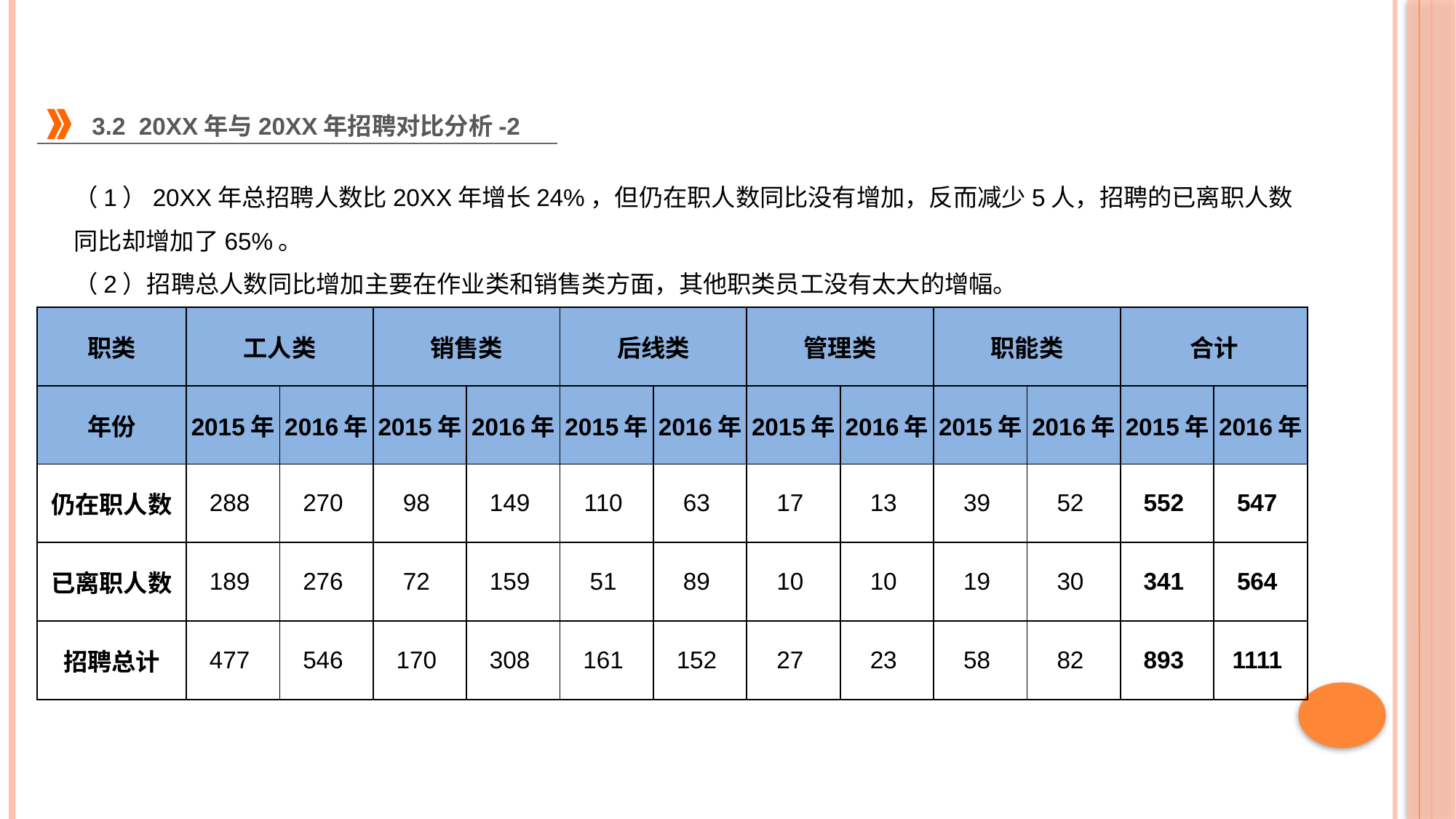

3.2  20XX年与20XX年招聘对比分析-2

（1）20XX年总招聘人数比20XX年增长24%，但仍在职人数同比没有增加，反而减少5人，招聘的已离职人数同比却增加了65%。
（2）招聘总人数同比增加主要在作业类和销售类方面，其他职类员工没有太大的增幅。
| 职类 | 工人类 |  | 销售类 |  | 后线类 |  | 管理类 |  | 职能类 |  | 合计 |  |
| --- | --- | --- | --- | --- | --- | --- | --- | --- | --- | --- | --- | --- |
| 年份 | 2015年 | 2016年 | 2015年 | 2016年 | 2015年 | 2016年 | 2015年 | 2016年 | 2015年 | 2016年 | 2015年 | 2016年 |
| 仍在职人数 | 288 | 270 | 98 | 149 | 110 | 63 | 17 | 13 | 39 | 52 | 552 | 547 |
| 已离职人数 | 189 | 276 | 72 | 159 | 51 | 89 | 10 | 10 | 19 | 30 | 341 | 564 |
| 招聘总计 | 477 | 546 | 170 | 308 | 161 | 152 | 27 | 23 | 58 | 82 | 893 | 1111 |